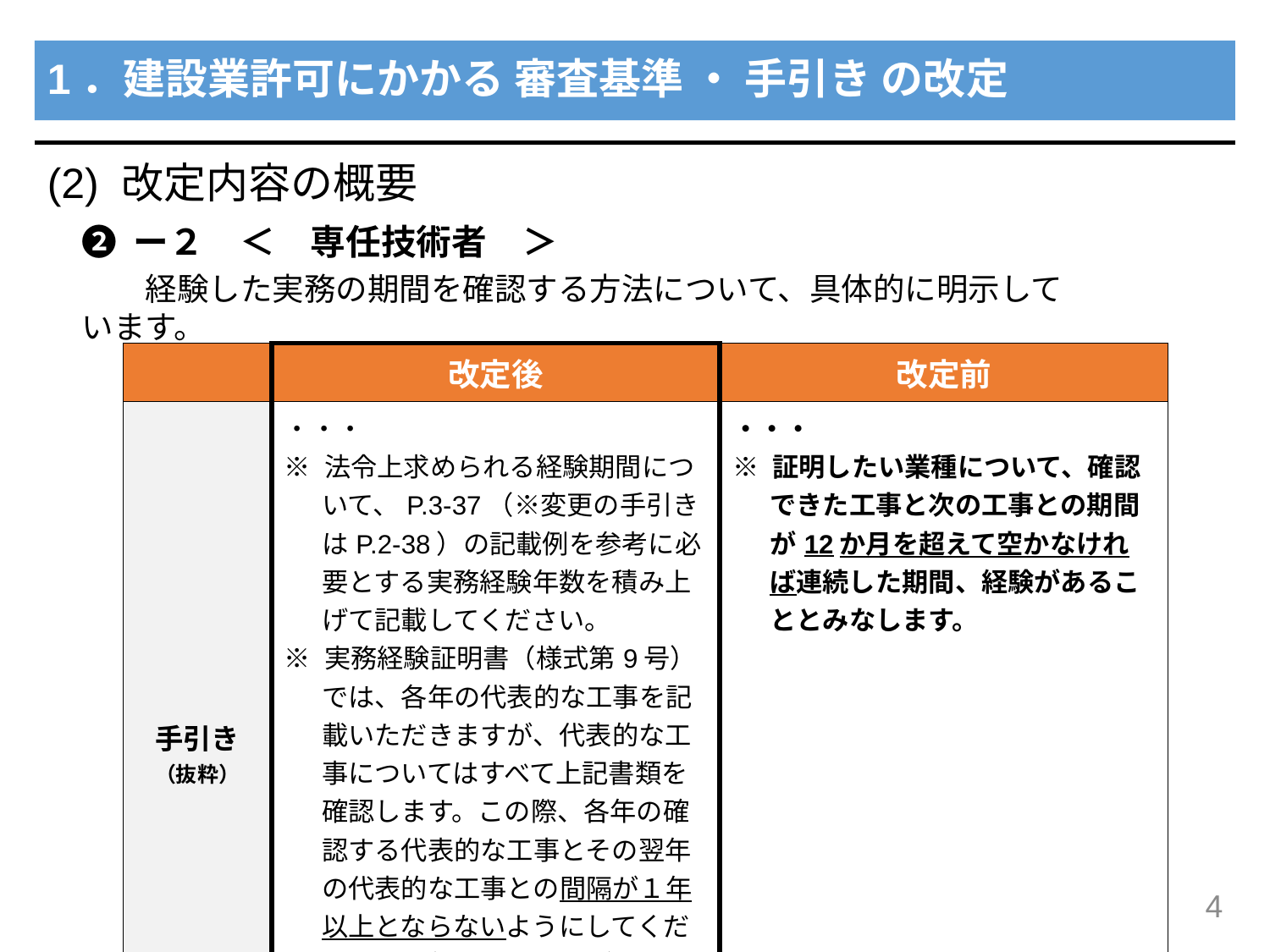

1．建設業許可にかかる 審査基準 ・ 手引き の改定
(2) 改定内容の概要
❷ ー２　＜　専任技術者　＞
　　経験した実務の期間を確認する方法について、具体的に明示しています。
|  | 改定後 | 改定前 |
| --- | --- | --- |
| 手引き （抜粋） | ・・・ ※ 法令上求められる経験期間について、P.3-37（※変更の手引きはP.2-38）の記載例を参考に必要とする実務経験年数を積み上げて記載してください。 ※ 実務経験証明書（様式第9号）では、各年の代表的な工事を記載いただきますが、代表的な工事についてはすべて上記書類を確認します。この際、各年の確認する代表的な工事とその翌年の代表的な工事との間隔が１年以上とならないようにしてください。１年以上の間隔があった場合、その間に積み上げた当該業種に関する他の工事の実績を確認します。 | ・・・ ※ 証明したい業種について、確認できた工事と次の工事との期間が12か月を超えて空かなければ連続した期間、経験があることとみなします。 |
4